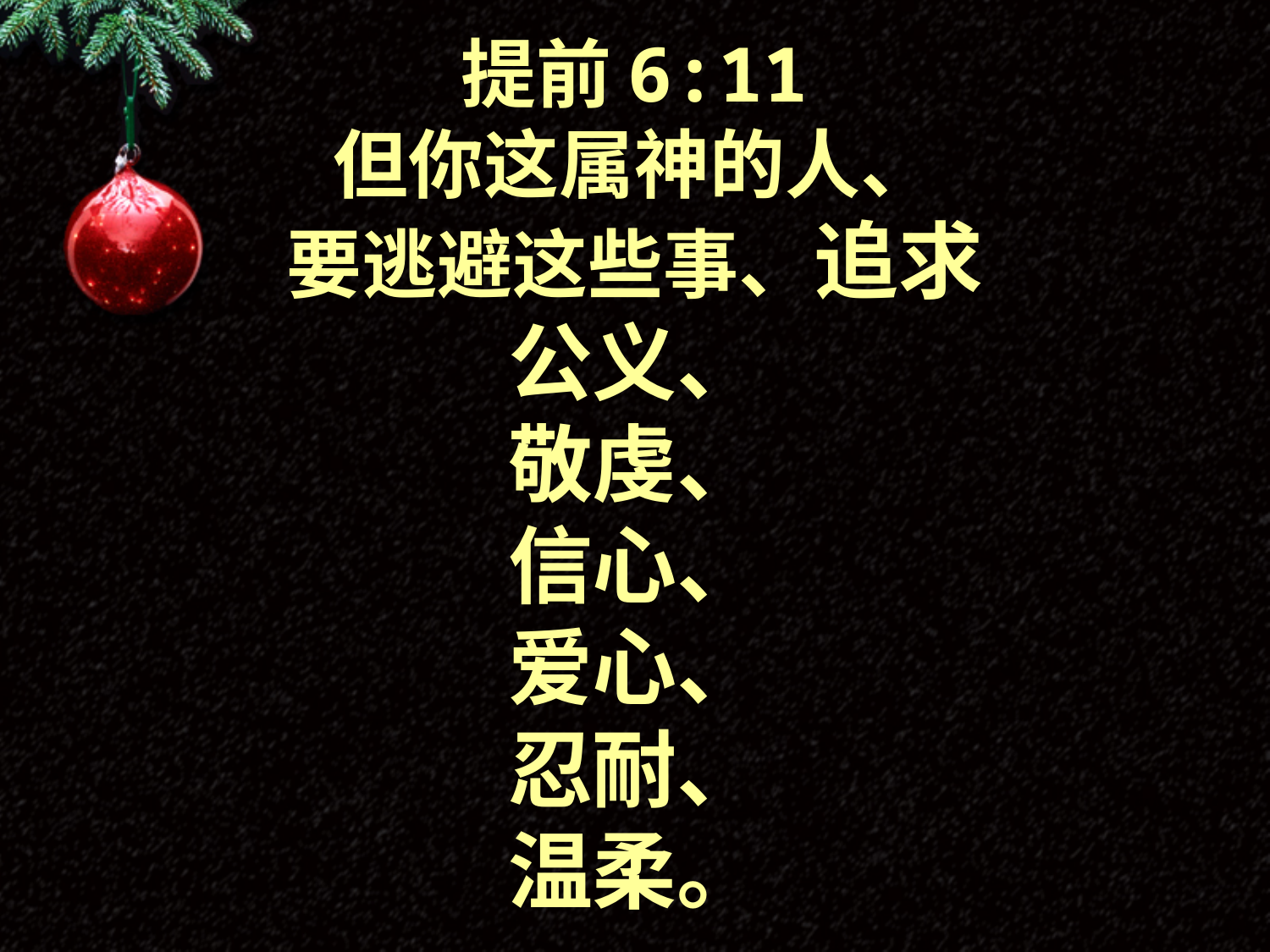

提前6:11
但你这属神的人、
要逃避这些事、追求
公义、
敬虔、
信心、
爱心、
忍耐、
温柔。